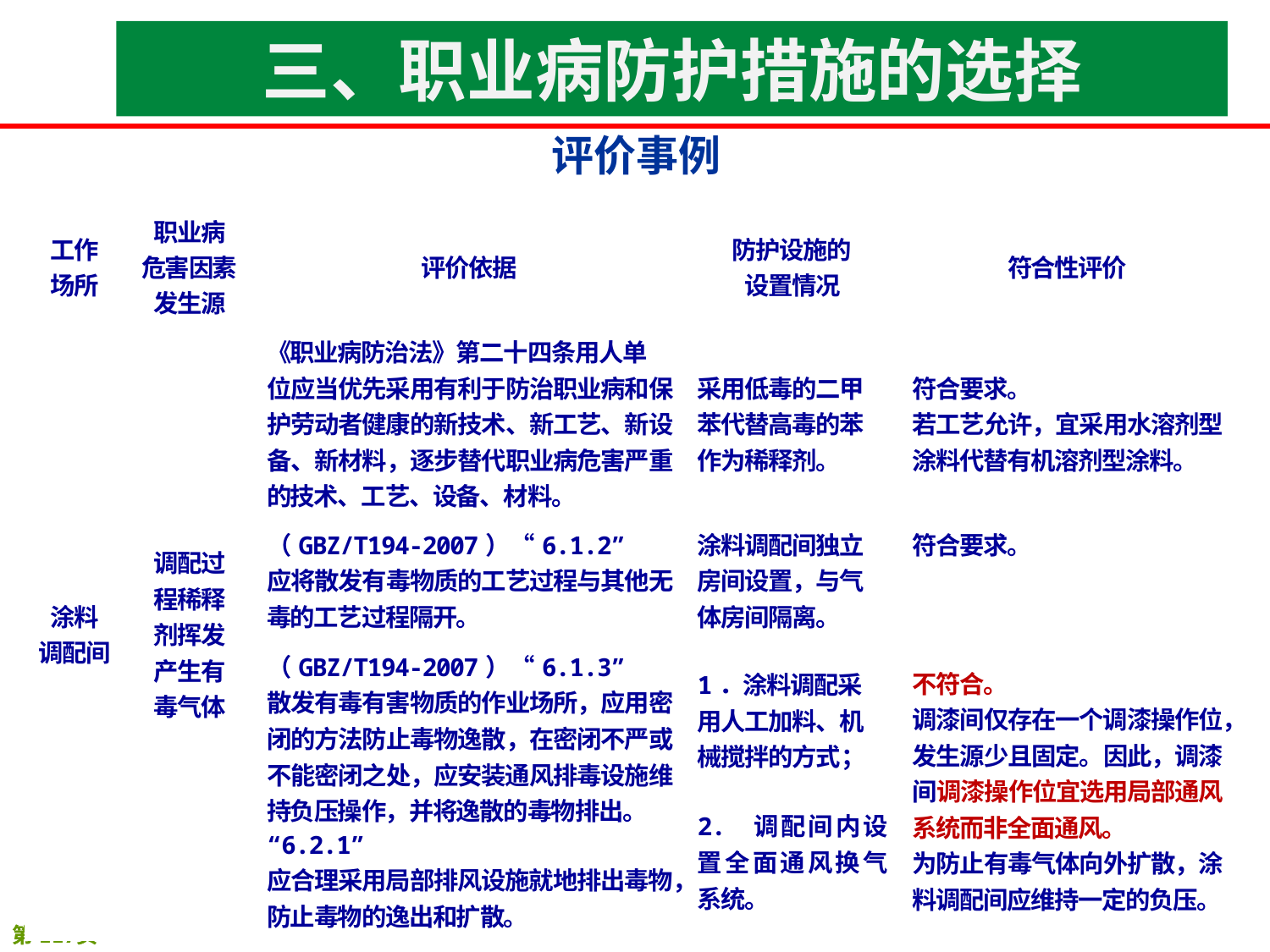

三、职业病防护措施的选择

评价事例
| 工作 场所 | 职业病 危害因素 发生源 | 评价依据 | 防护设施的 设置情况 | 符合性评价 |
| --- | --- | --- | --- | --- |
| 涂料 调配间 | 调配过 程稀释 剂挥发 产生有 毒气体 | 《职业病防治法》第二十四条用人单 位应当优先采用有利于防治职业病和保护劳动者健康的新技术、新工艺、新设备、新材料，逐步替代职业病危害严重的技术、工艺、设备、材料。 | 采用低毒的二甲 苯代替高毒的苯 作为稀释剂。 | 符合要求。 若工艺允许，宜采用水溶剂型涂料代替有机溶剂型涂料。 |
|  |  | （GBZ/T194-2007）“6.1.2” 应将散发有毒物质的工艺过程与其他无毒的工艺过程隔开。 | 涂料调配间独立 房间设置，与气 体房间隔离。 | 符合要求。 |
|  |  | （GBZ/T194-2007）“6.1.3” 散发有毒有害物质的作业场所，应用密闭的方法防止毒物逸散，在密闭不严或不能密闭之处，应安装通风排毒设施维持负压操作，并将逸散的毒物排出。 “6.2.1” 应合理采用局部排风设施就地排出毒物，防止毒物的逸出和扩散。 | 1．涂料调配采 用人工加料、机 械搅拌的方式； 2. 调配间内设置全面通风换气系统。 | 不符合。 调漆间仅存在一个调漆操作位，发生源少且固定。因此，调漆间调漆操作位宜选用局部通风系统而非全面通风。 为防止有毒气体向外扩散，涂料调配间应维持一定的负压。 |